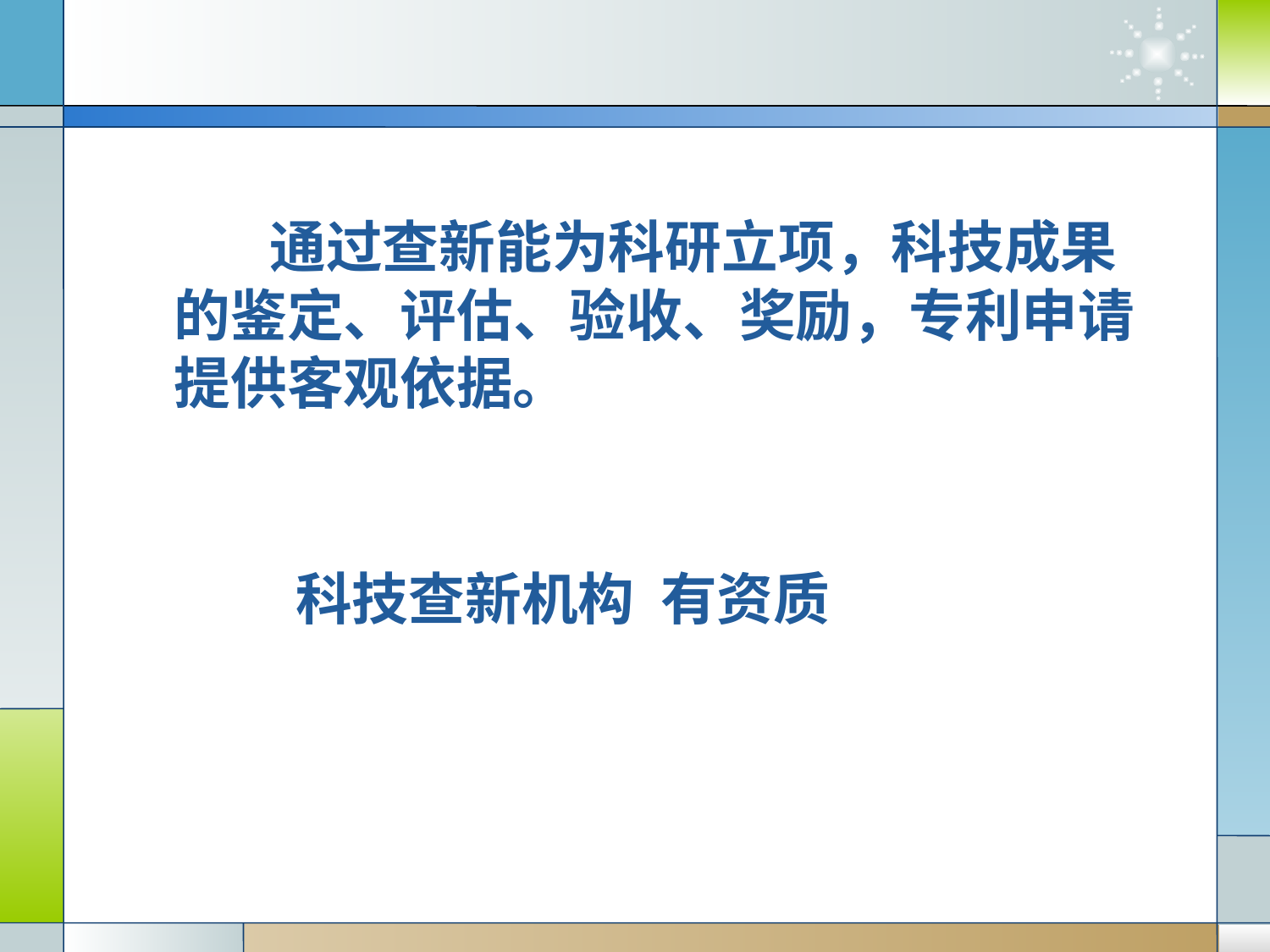

通过查新能为科研立项，科技成果的鉴定、评估、验收、奖励，专利申请提供客观依据。
       科技查新机构  有资质